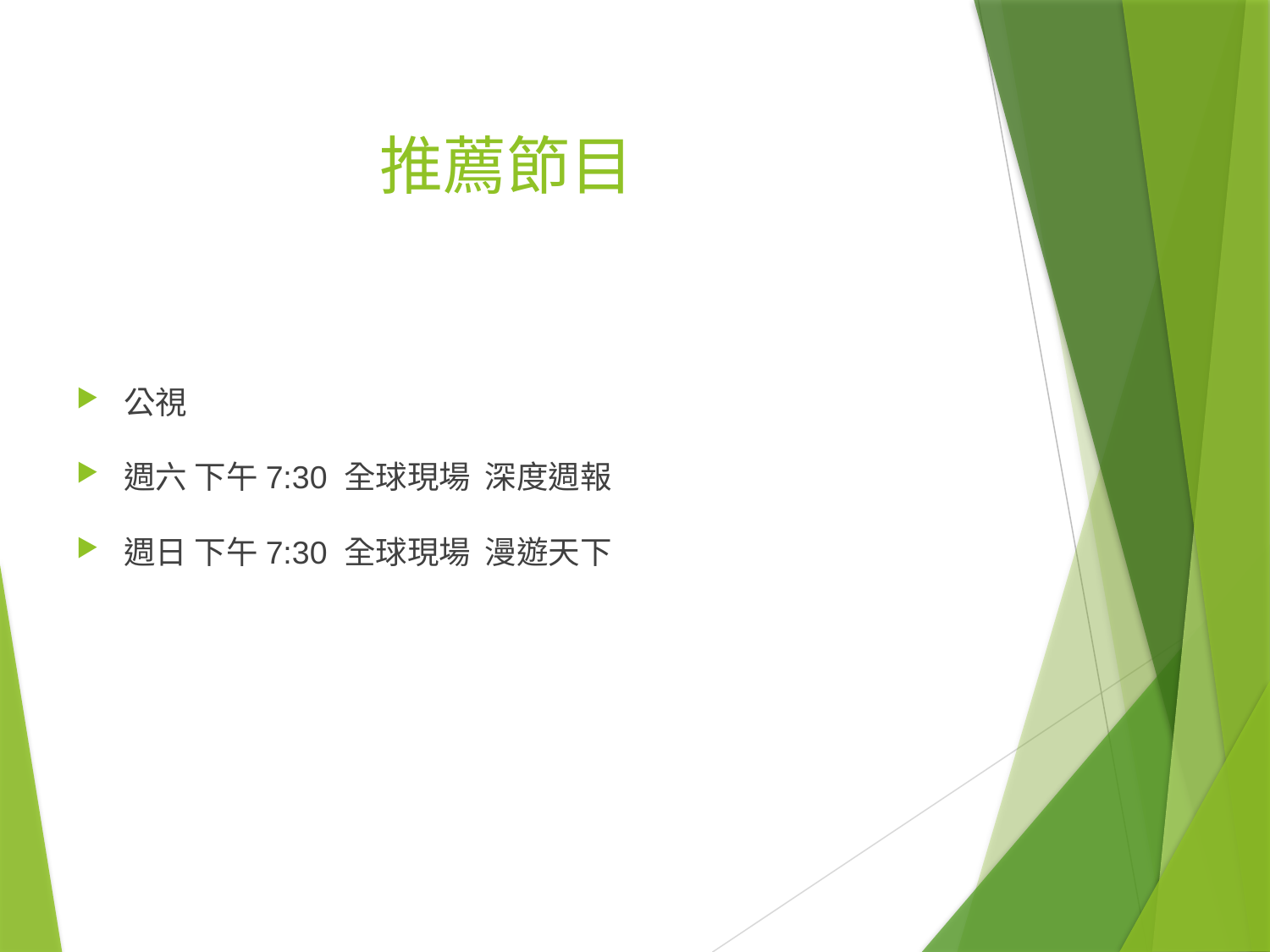

# 推薦節目
公視
週六 下午7:30 全球現場  深度週報
週日 下午7:30 全球現場  漫遊天下